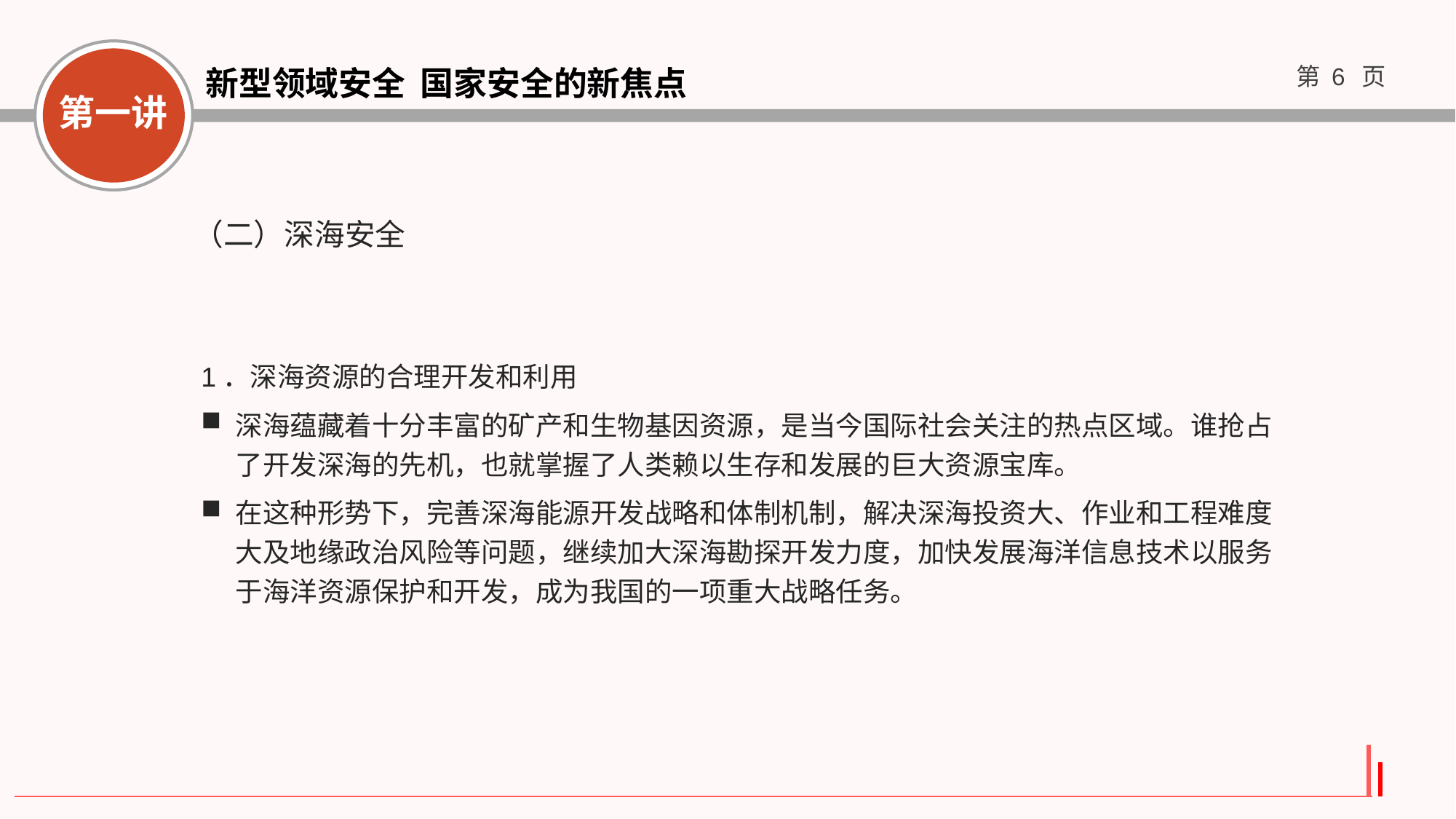

（二）深海安全
1．深海资源的合理开发和利用
深海蕴藏着十分丰富的矿产和生物基因资源，是当今国际社会关注的热点区域。谁抢占了开发深海的先机，也就掌握了人类赖以生存和发展的巨大资源宝库。
在这种形势下，完善深海能源开发战略和体制机制，解决深海投资大、作业和工程难度大及地缘政治风险等问题，继续加大深海勘探开发力度，加快发展海洋信息技术以服务于海洋资源保护和开发，成为我国的一项重大战略任务。